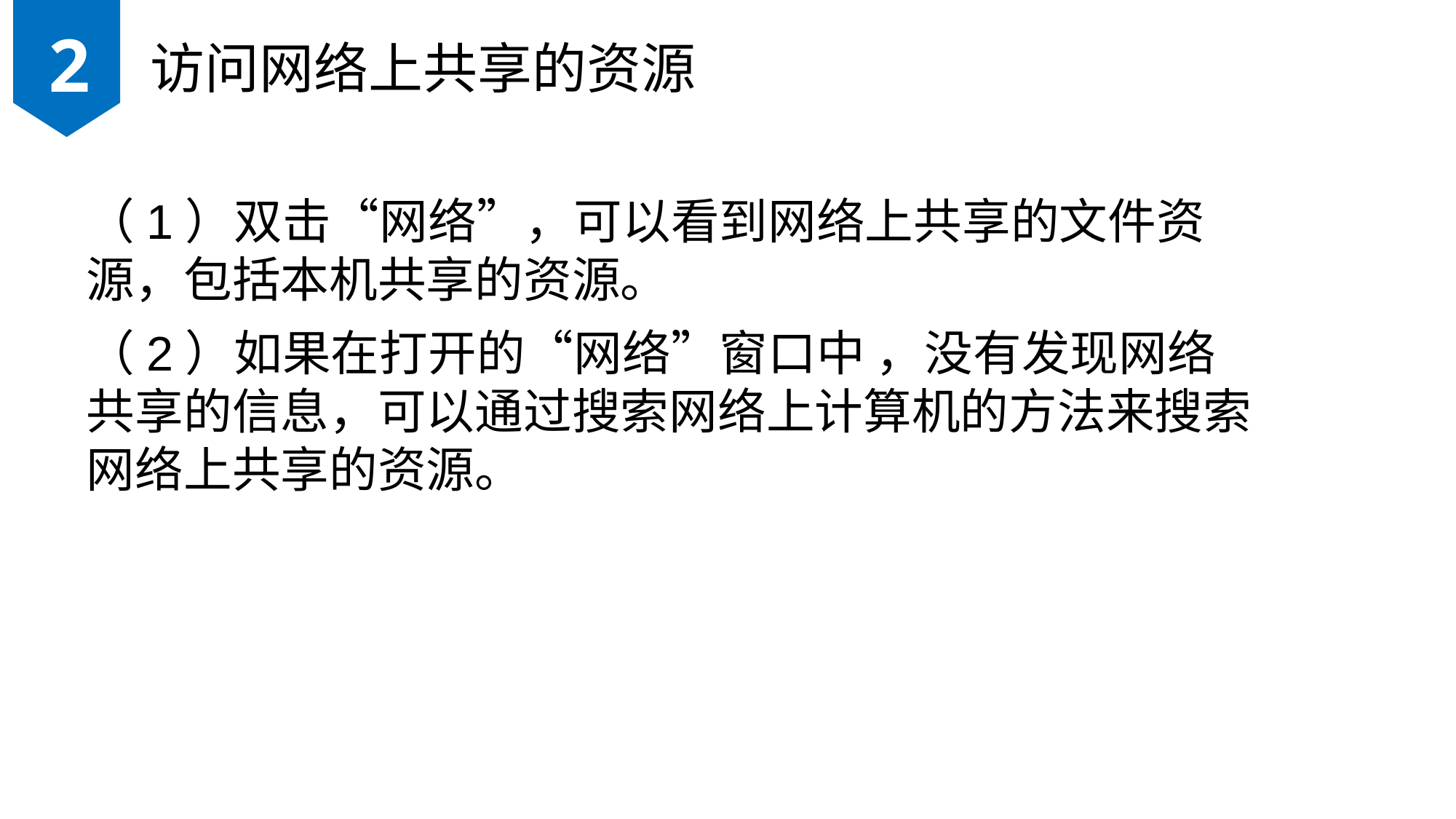

2

访问网络上共享的资源

（1）双击“网络”，可以看到网络上共享的文件资源，包括本机共享的资源。
（2）如果在打开的“网络”窗口中 ，没有发现网络共享的信息，可以通过搜索网络上计算机的方法来搜索网络上共享的资源。